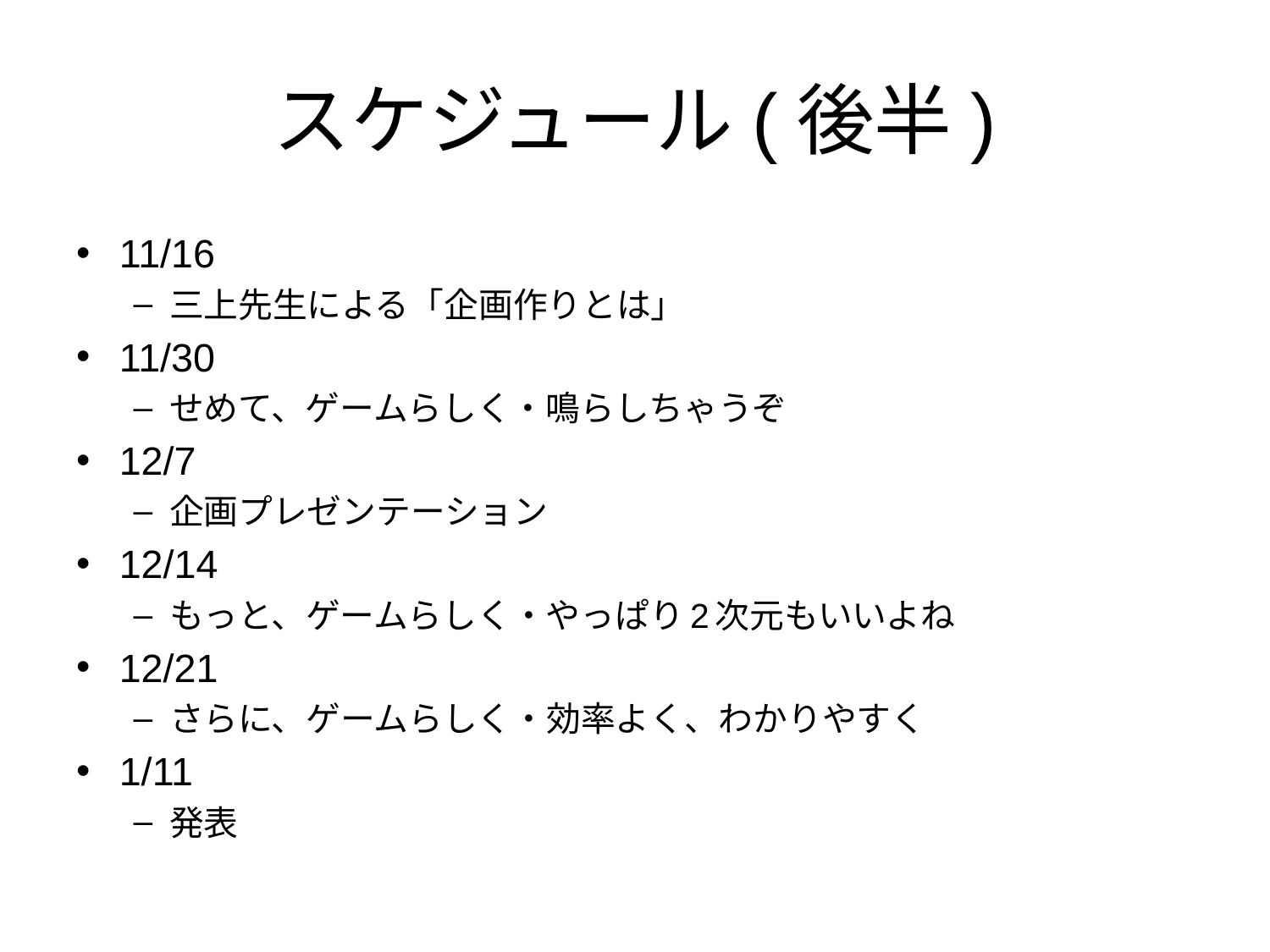

# スケジュール(後半)
11/16
三上先生による「企画作りとは」
11/30
せめて、ゲームらしく・鳴らしちゃうぞ
12/7
企画プレゼンテーション
12/14
もっと、ゲームらしく・やっぱり2次元もいいよね
12/21
さらに、ゲームらしく・効率よく、わかりやすく
1/11
発表